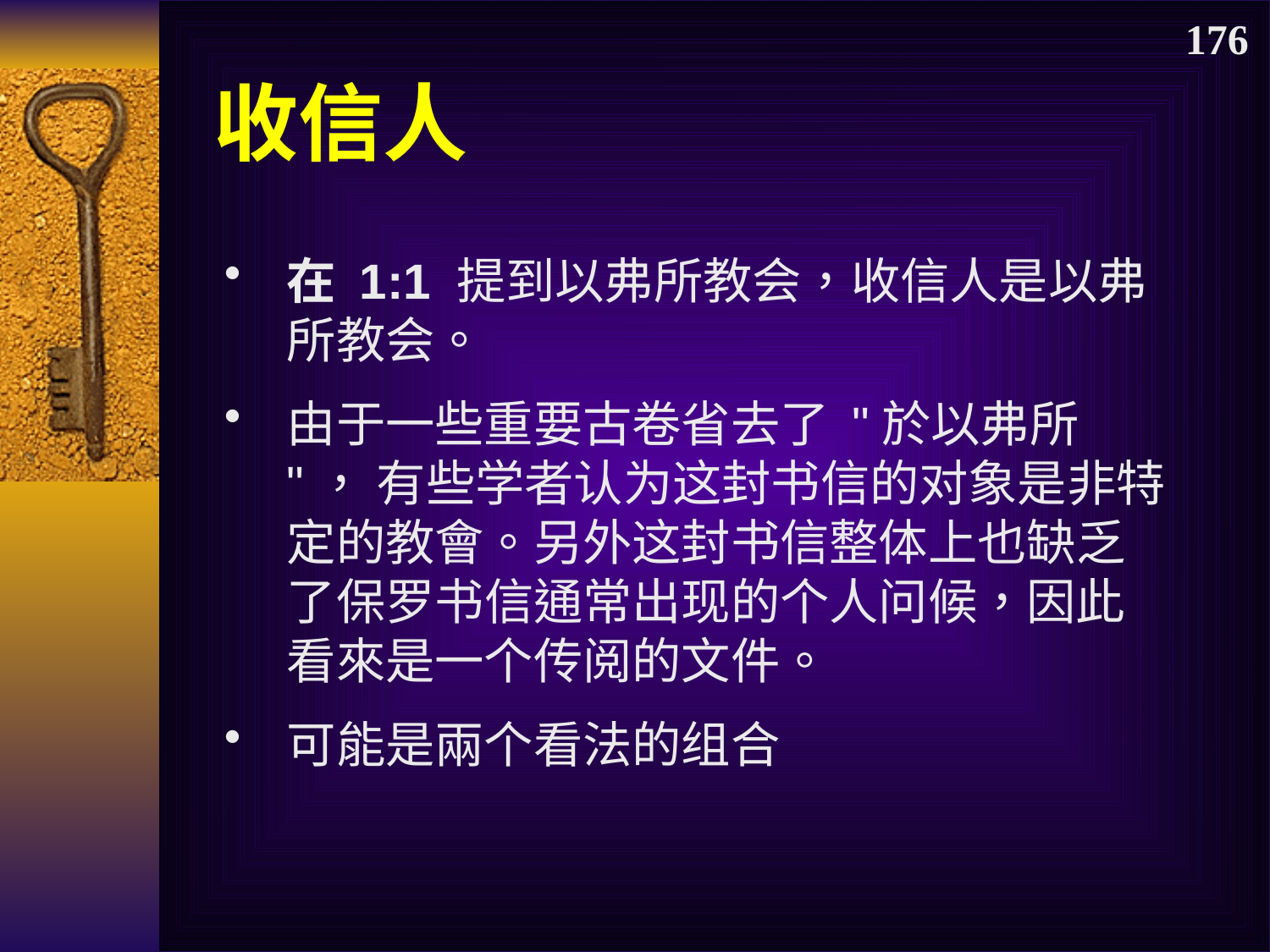

176
收信人
在 1:1 提到以弗所教会，收信人是以弗所教会。
由于一些重要古卷省去了 "於以弗所 "， 有些学者认为这封书信的对象是非特定的教會。另外这封书信整体上也缺乏了保罗书信通常出现的个人问候，因此看來是一个传阅的文件。
可能是兩个看法的组合